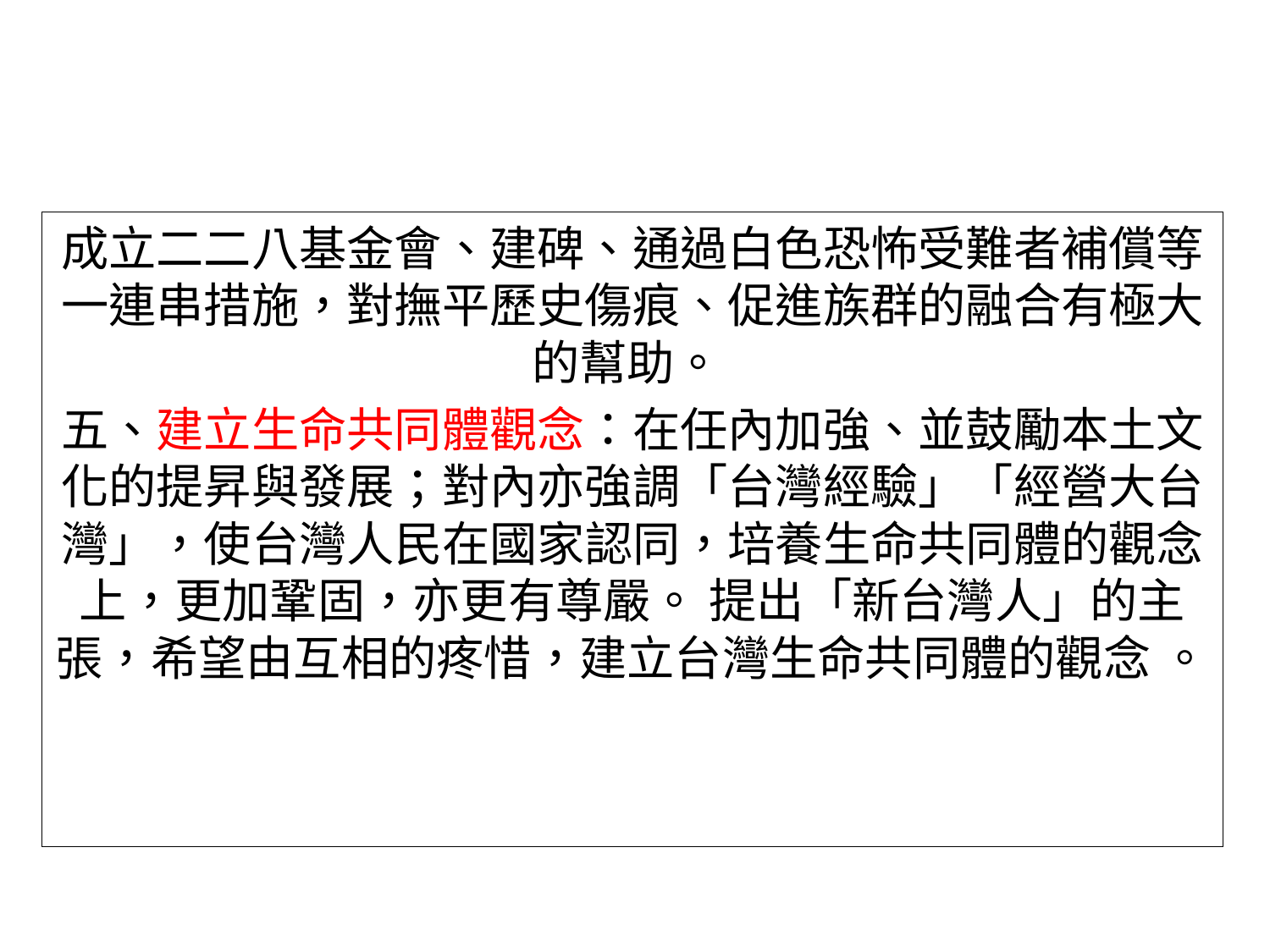

成立二二八基金會、建碑、通過白色恐怖受難者補償等一連串措施，對撫平歷史傷痕、促進族群的融合有極大的幫助。
五、建立生命共同體觀念：在任內加強、並鼓勵本土文化的提昇與發展；對內亦強調「台灣經驗」「經營大台灣」，使台灣人民在國家認同，培養生命共同體的觀念上，更加鞏固，亦更有尊嚴。 提出「新台灣人」的主張，希望由互相的疼惜，建立台灣生命共同體的觀念 。